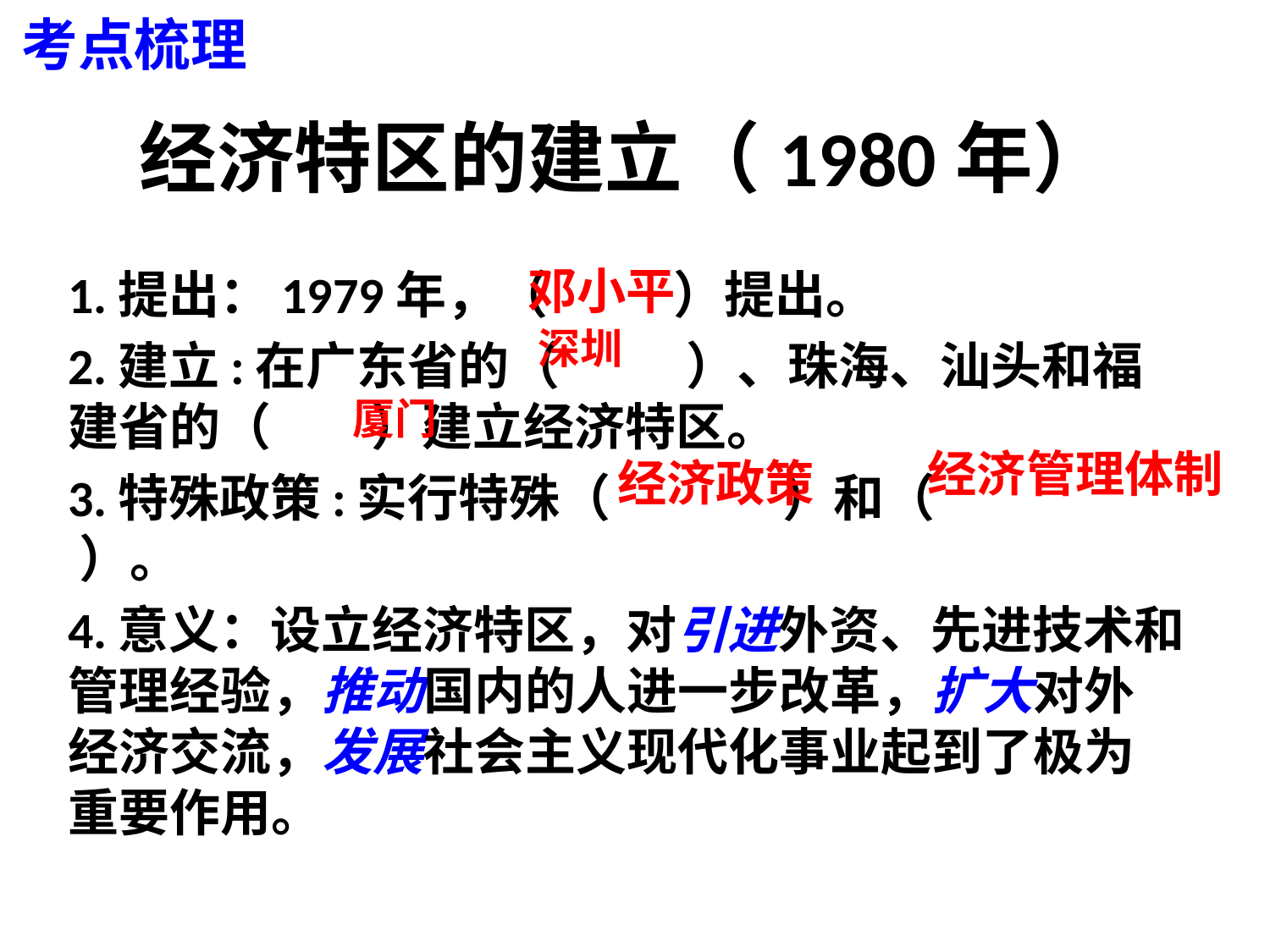

考点梳理
# 经济特区的建立（1980年）
邓小平
1.提出：1979年，（           ）提出。
2.建立:在广东省的（           ）、珠海、汕头和福建省的（              ）建立经济特区。
3.特殊政策:实行特殊（               ）和（                   ）。
4.意义：设立经济特区，对引进外资、先进技术和管理经验，推动国内的人进一步改革，扩大对外经济交流，发展社会主义现代化事业起到了极为重要作用。
深圳
厦门
经济管理体制

经济政策